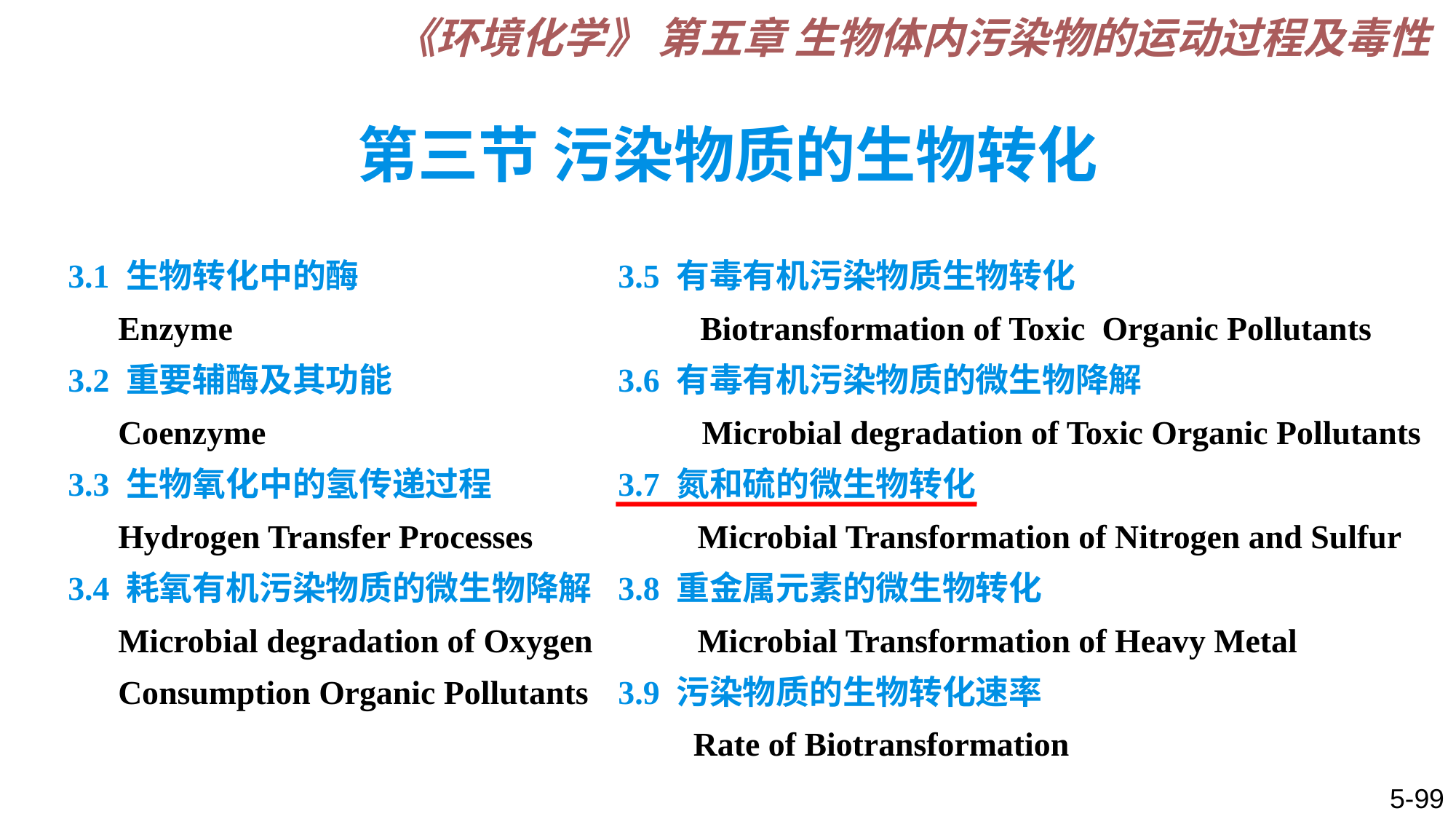

《环境化学》 第五章 生物体内污染物的运动过程及毒性
# 第三节 污染物质的生物转化
3.1 生物转化中的酶
      Enzyme
3.2 重要辅酶及其功能
      Coenzyme
3.3 生物氧化中的氢传递过程
      Hydrogen Transfer Processes
3.4 耗氧有机污染物质的微生物降解
      Microbial degradation of Oxygen
      Consumption Organic Pollutants
3.5 有毒有机污染物质生物转化
　　 Biotransformation of Toxic  Organic Pollutants
3.6 有毒有机污染物质的微生物降解
　　  Microbial degradation of Toxic Organic Pollutants
3.7 氮和硫的微生物转化
　     Microbial Transformation of Nitrogen and Sulfur
3.8 重金属元素的微生物转化
　     Microbial Transformation of Heavy Metal
3.9 污染物质的生物转化速率
         Rate of Biotransformation

5-99